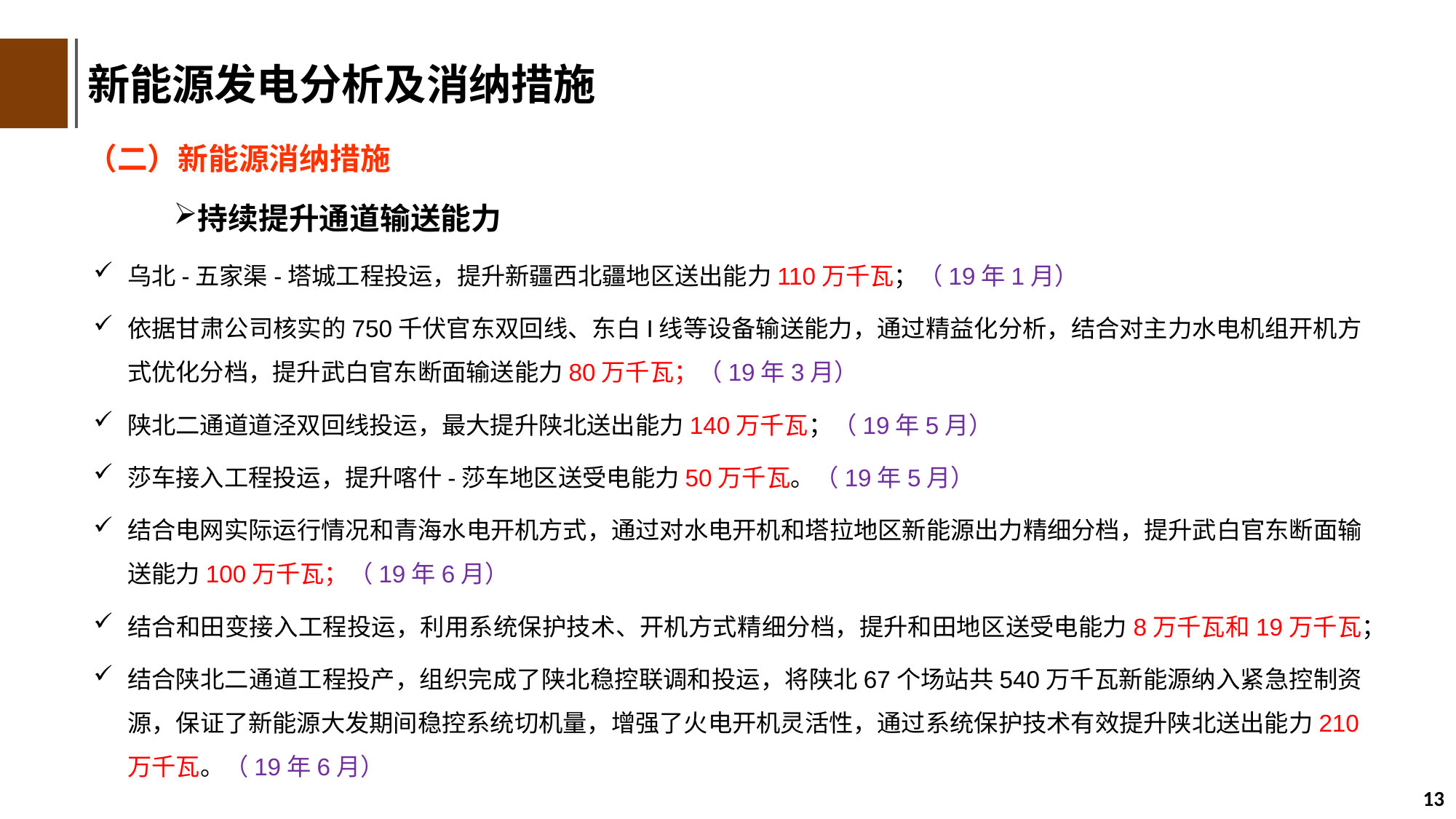

新能源发电分析及消纳措施
（二）新能源消纳措施
持续提升通道输送能力

乌北-五家渠-塔城工程投运，提升新疆西北疆地区送出能力110万千瓦；（19年1月）
依据甘肃公司核实的750千伏官东双回线、东白I线等设备输送能力，通过精益化分析，结合对主力水电机组开机方式优化分档，提升武白官东断面输送能力80万千瓦；（19年3月）
陕北二通道道泾双回线投运，最大提升陕北送出能力140万千瓦；（19年5月）
莎车接入工程投运，提升喀什-莎车地区送受电能力50万千瓦。（19年5月）
结合电网实际运行情况和青海水电开机方式，通过对水电开机和塔拉地区新能源出力精细分档，提升武白官东断面输送能力100万千瓦；（19年6月）
结合和田变接入工程投运，利用系统保护技术、开机方式精细分档，提升和田地区送受电能力8万千瓦和19万千瓦；
结合陕北二通道工程投产，组织完成了陕北稳控联调和投运，将陕北67个场站共540万千瓦新能源纳入紧急控制资源，保证了新能源大发期间稳控系统切机量，增强了火电开机灵活性，通过系统保护技术有效提升陕北送出能力210万千瓦。（19年6月）

13